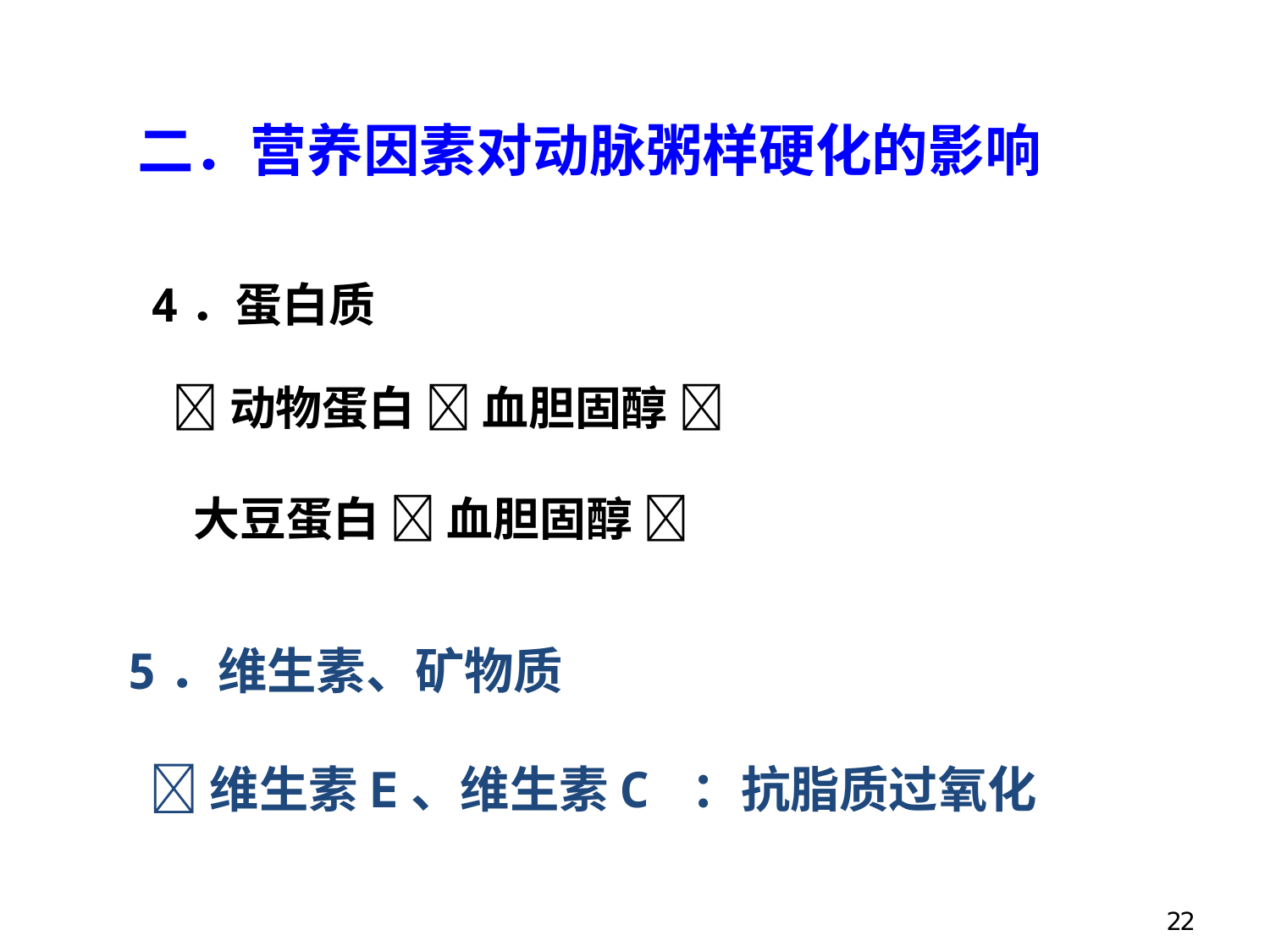

二．营养因素对动脉粥样硬化的影响
4．蛋白质
  • 动物蛋白 → 血胆固醇 ↑
    大豆蛋白 → 血胆固醇 ↓
5．维生素、矿物质
  • 维生素E、维生素C ：抗脂质过氧化
22